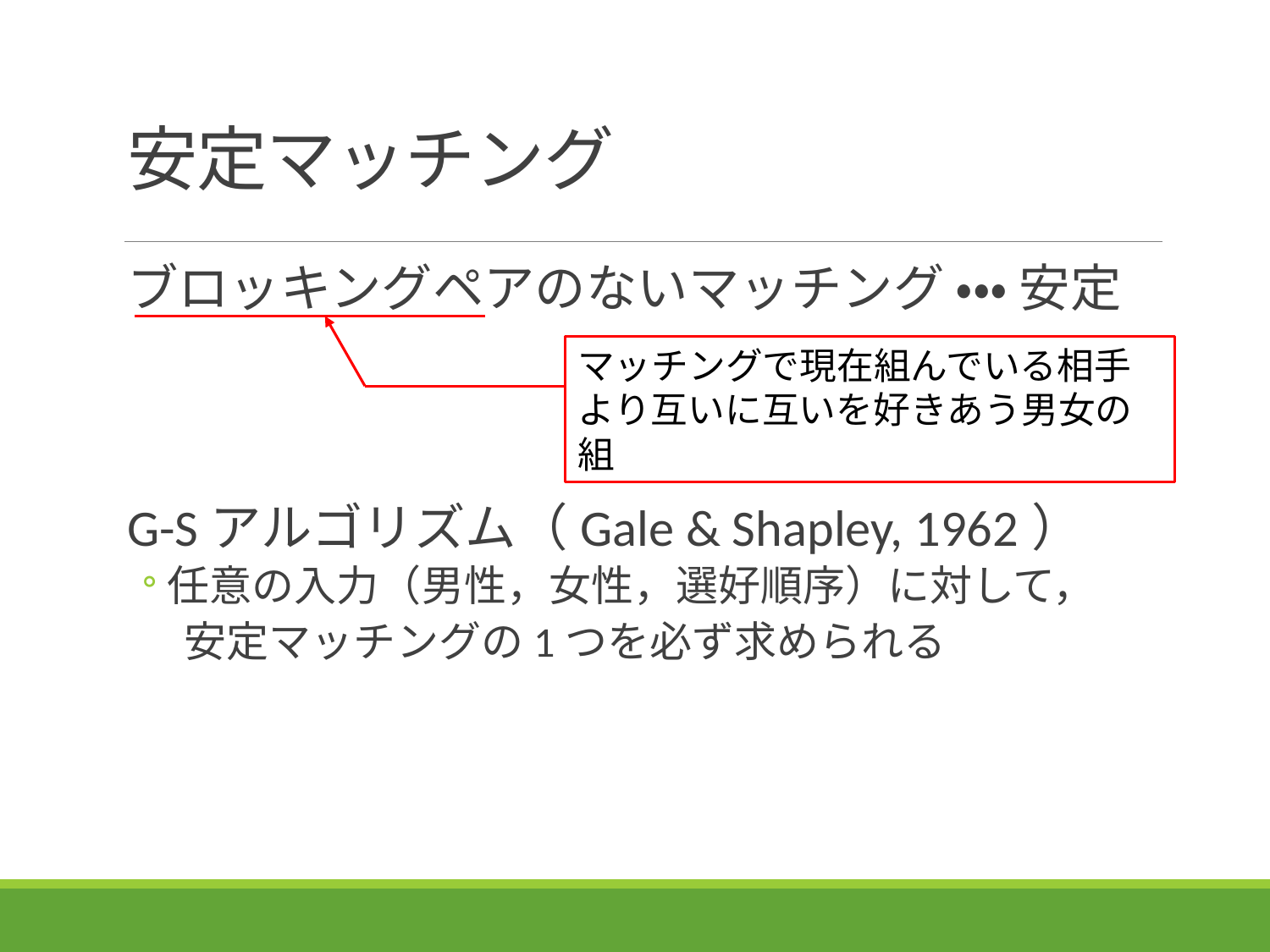

# 安定マッチング
ブロッキングペアのないマッチング ・・・ 安定

G-Sアルゴリズム（Gale & Shapley, 1962）
任意の入力（男性，女性，選好順序）に対して，
　安定マッチングの1つを必ず求められる

マッチングで現在組んでいる相手より互いに互いを好きあう男女の組